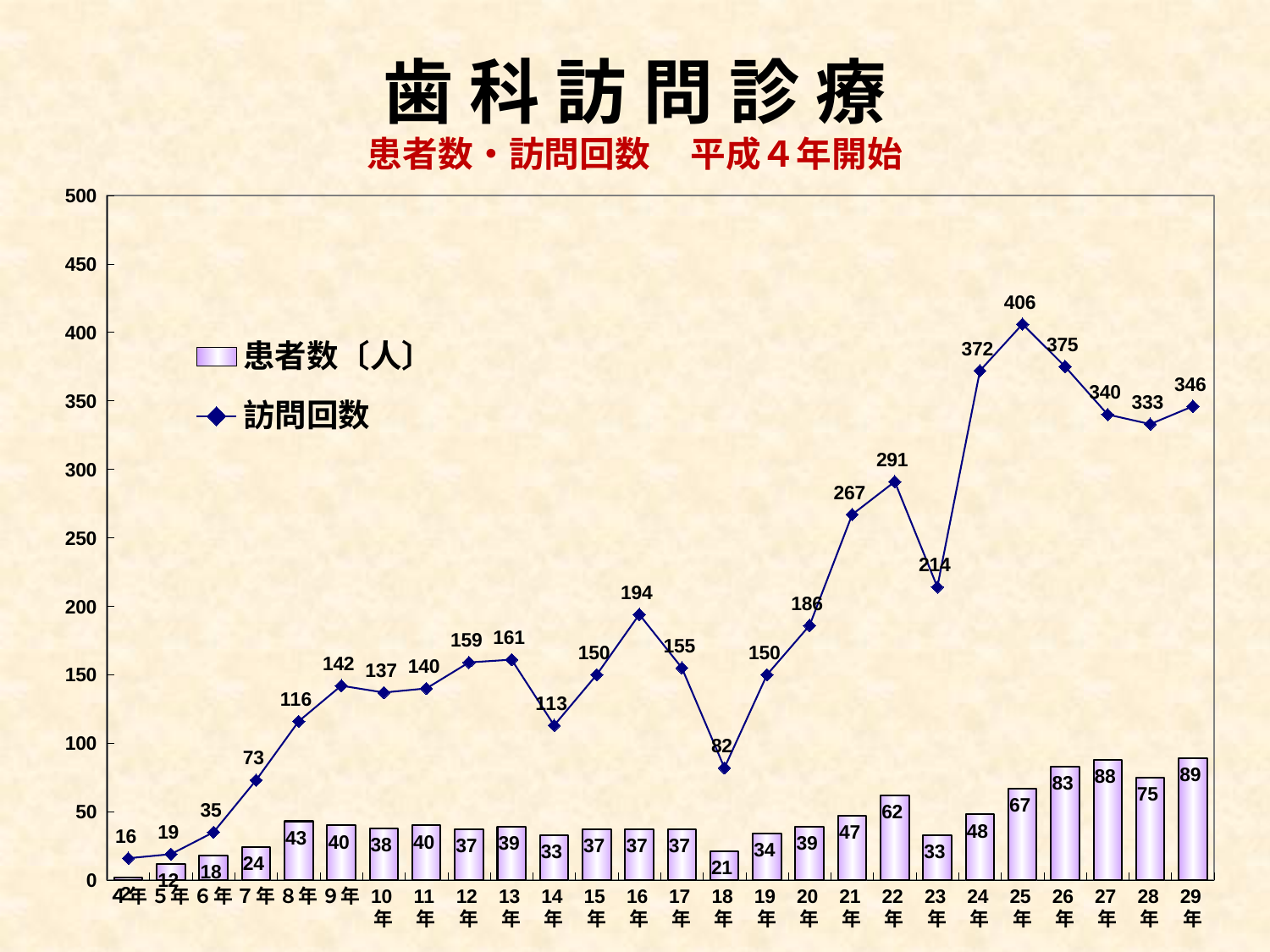

# 歯 科 訪 問 診 療 患者数・訪問回数     平成４年開始

### Chart

| Category | 患者数〔人〕 | 訪問回数 |
|---|---|---|
| ４年 | 2.0 | 16.0 |
| ５年 | 12.0 | 19.0 |
| ６年 | 18.0 | 35.0 |
| ７年 | 24.0 | 73.0 |
| ８年 | 43.0 | 116.0 |
| ９年 | 40.0 | 142.0 |
| 10年 | 38.0 | 137.0 |
| 11年 | 40.0 | 140.0 |
| 12年 | 37.0 | 159.0 |
| 13年 | 39.0 | 161.0 |
| 14年 | 33.0 | 113.0 |
| 15年 | 37.0 | 150.0 |
| 16年 | 37.0 | 194.0 |
| 17年 | 37.0 | 155.0 |
| 18年 | 21.0 | 82.0 |
| 19年 | 34.0 | 150.0 |
| 20年 | 39.0 | 186.0 |
| 21年 | 47.0 | 267.0 |
| 22年 | 62.0 | 291.0 |
| 23年 | 33.0 | 214.0 |
| 24年 | 48.0 | 372.0 |
| 25年 | 67.0 | 406.0 |
| 26年 | 83.0 | 375.0 |
| 27年 | 88.0 | 340.0 |
| 28年 | 75.0 | 333.0 |
| 29年 | 89.0 | 346.0 |